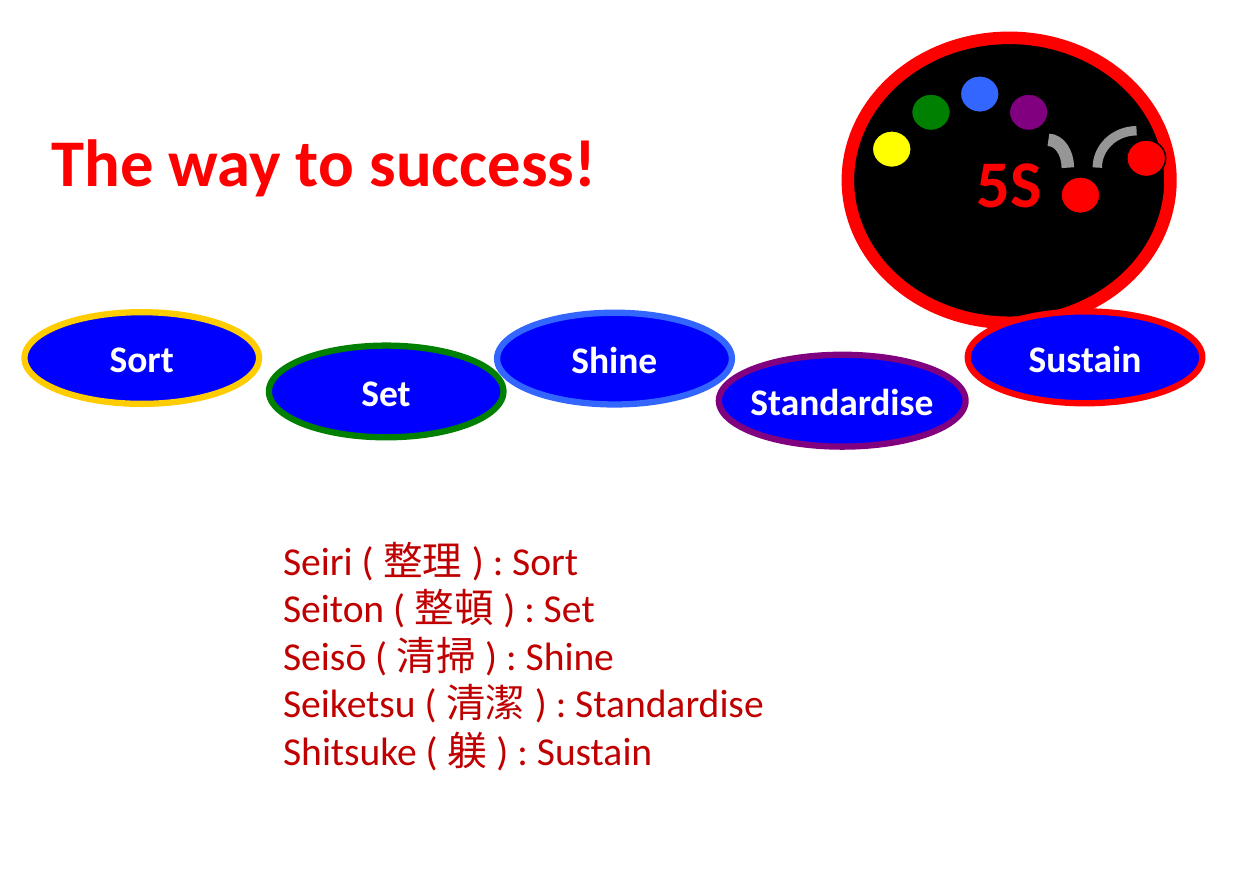

5S

#
The way to success!
Sustain
Sort
Shine
Set
Standardise
Seiri (整理) : Sort
Seiton (整頓) : Set
Seisō (清掃) : Shine
Seiketsu (清潔) : Standardise
Shitsuke (躾) : Sustain